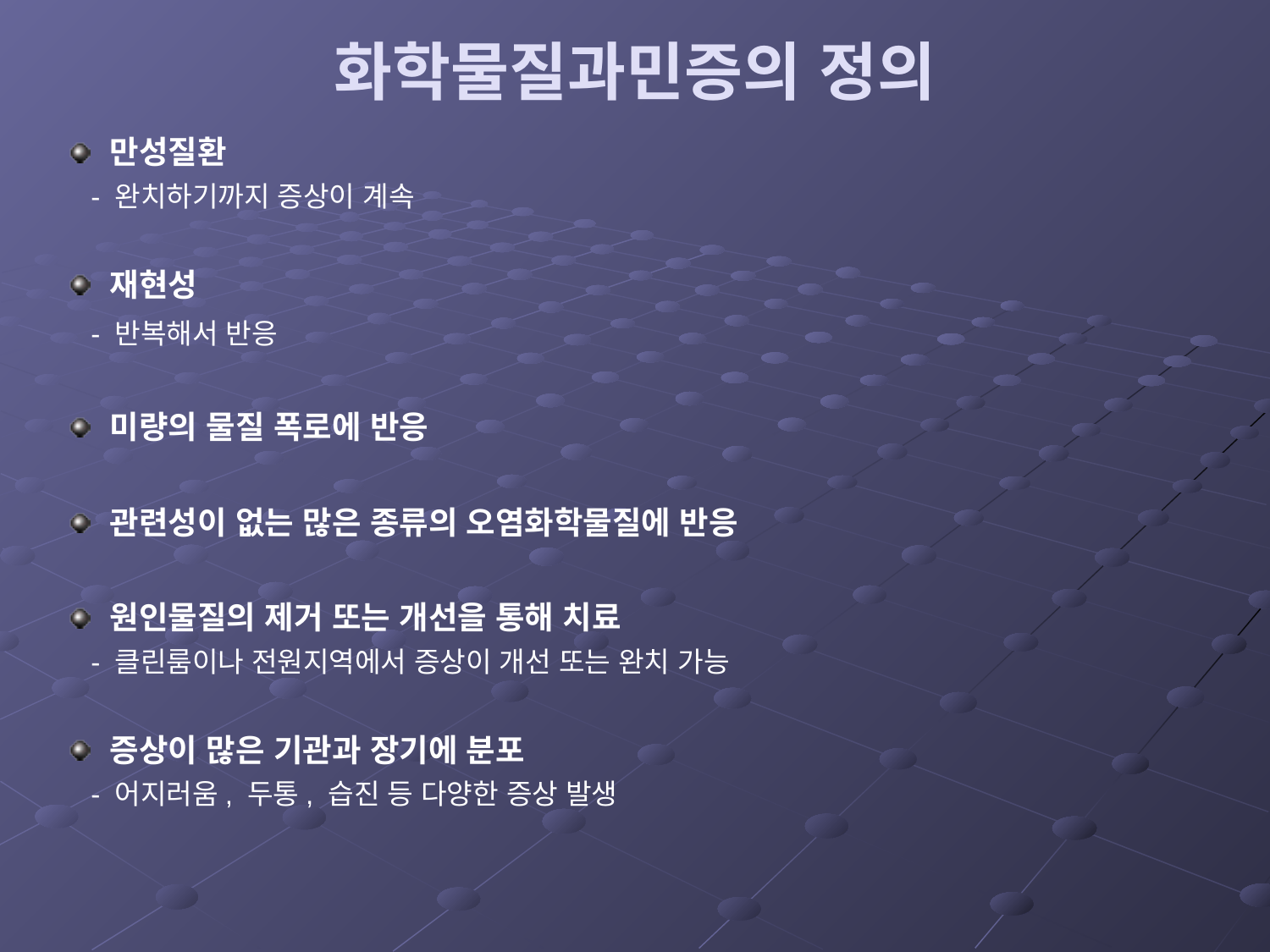

# 화학물질과민증의 정의
만성질환
   - 완치하기까지 증상이 계속

재현성
   - 반복해서 반응

미량의 물질 폭로에 반응

관련성이 없는 많은 종류의 오염화학물질에 반응

원인물질의 제거 또는 개선을 통해 치료
   - 클린룸이나 전원지역에서 증상이 개선 또는 완치 가능

증상이 많은 기관과 장기에 분포
   - 어지러움, 두통, 습진 등 다양한 증상 발생